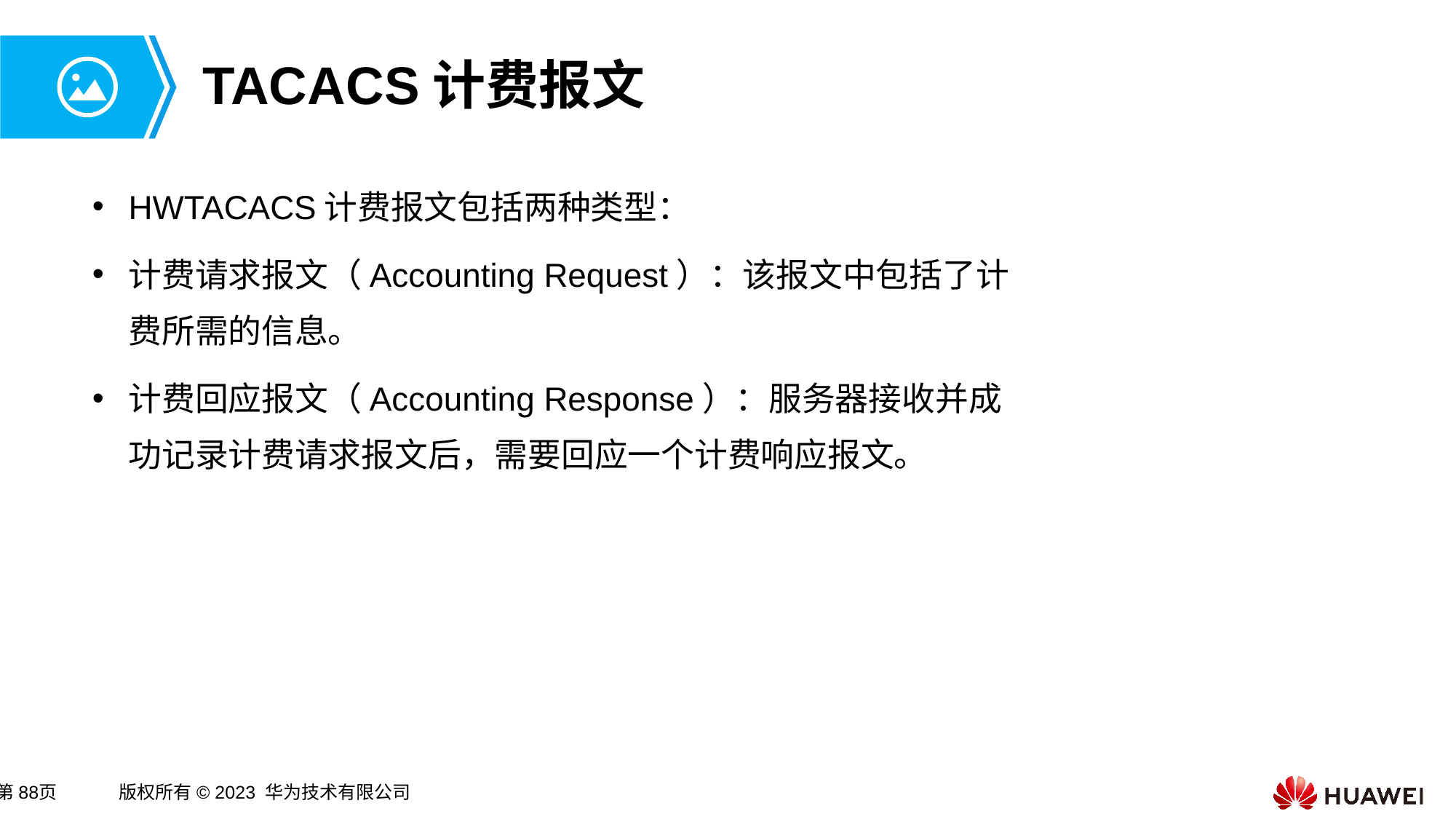

# TACACS计费报文
HWTACACS计费报文包括两种类型：
计费请求报文（Accounting Request）：该报文中包括了计费所需的信息。
计费回应报文（Accounting Response）：服务器接收并成功记录计费请求报文后，需要回应一个计费响应报文。